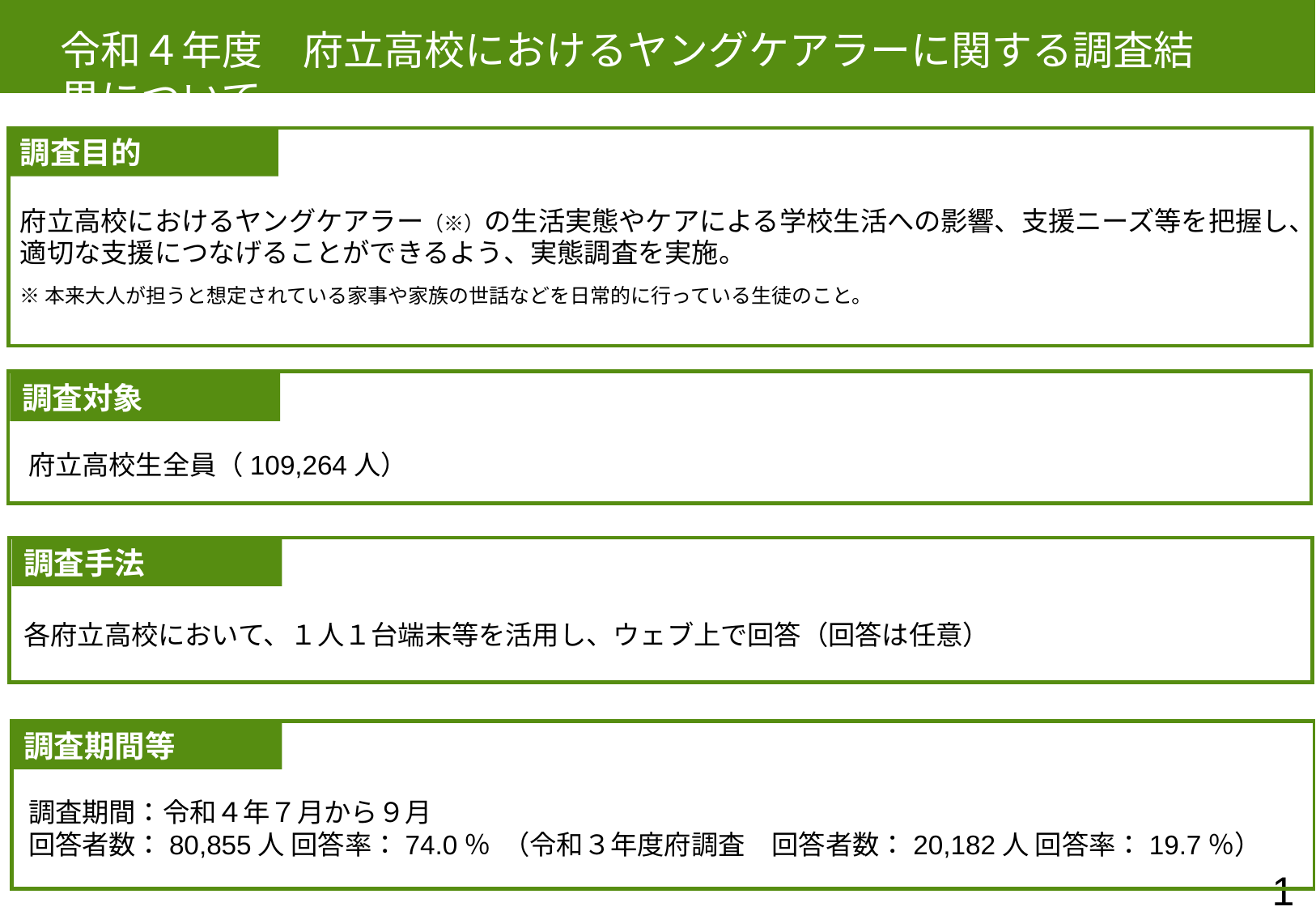

令和４年度　府立高校におけるヤングケアラーに関する調査結果について
調査目的

府立高校におけるヤングケアラー（※）の生活実態やケアによる学校生活への影響、支援ニーズ等を把握し、適切な支援につなげることができるよう、実態調査を実施。

※本来大人が担うと想定されている家事や家族の世話などを日常的に行っている生徒のこと。

調査対象
府立高校生全員（109,264人）

調査手法
各府立高校において、１人１台端末等を活用し、ウェブ上で回答（回答は任意）

調査期間等
調査期間：令和４年７月から９月
回答者数：80,855人 回答率：74.0％  （令和３年度府調査　回答者数：20,182人 回答率：19.7％）
1